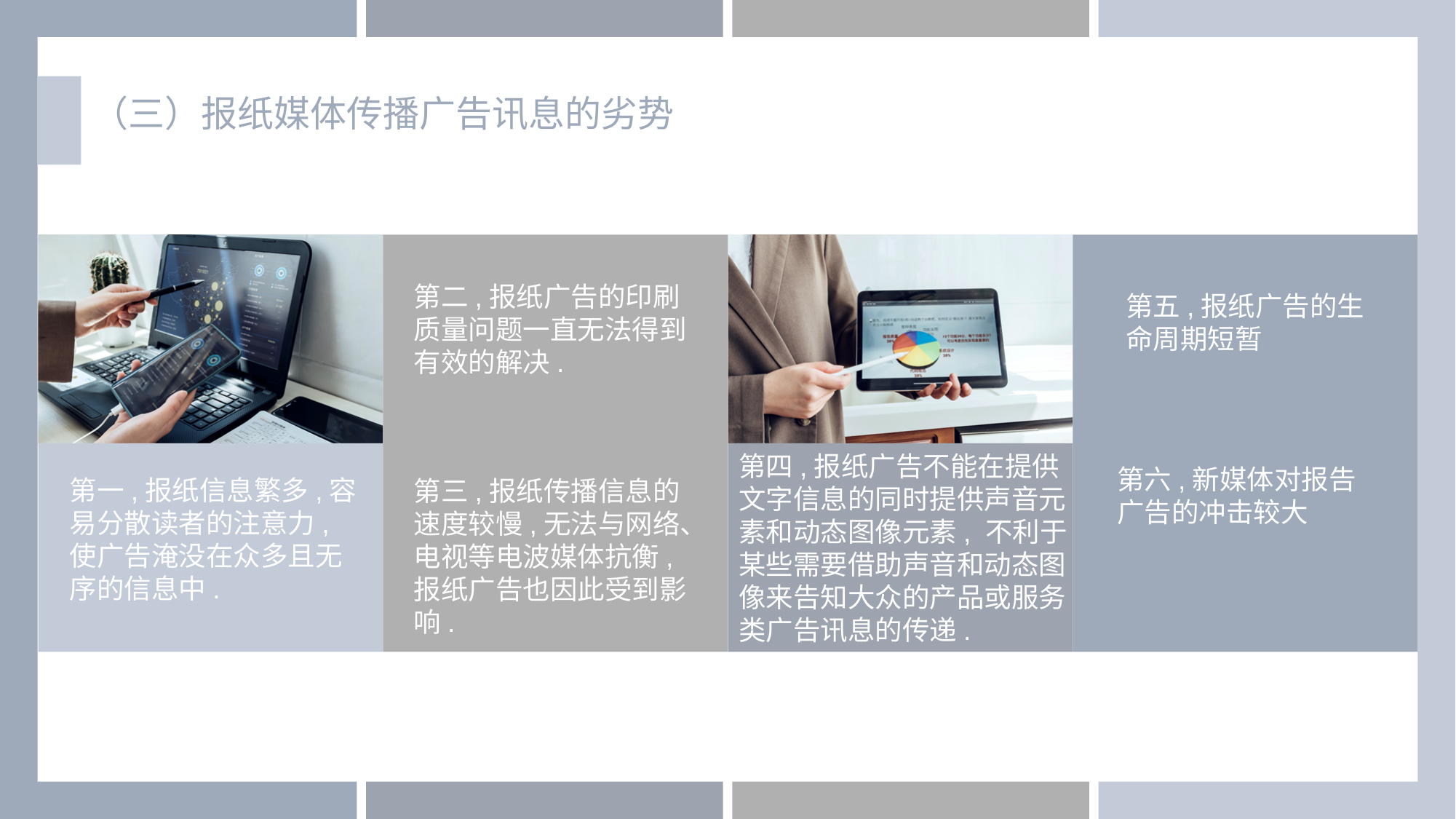

（三）报纸媒体传播广告讯息的劣势

第二,报纸广告的印刷质量问题一直无法得到有效的解决.

第五,报纸广告的生命周期短暂

第一,报纸信息繁多,容易分散读者的注意力,使广告淹没在众多且无序的信息中.

第四,报纸广告不能在提供文字信息的同时提供声音元素和动态图像元素, 不利于某些需要借助声音和动态图像来告知大众的产品或服务类广告讯息的传递.
第六,新媒体对报告广告的冲击较大
第三,报纸传播信息的速度较慢,无法与网络、电视等电波媒体抗衡,报纸广告也因此受到影响.